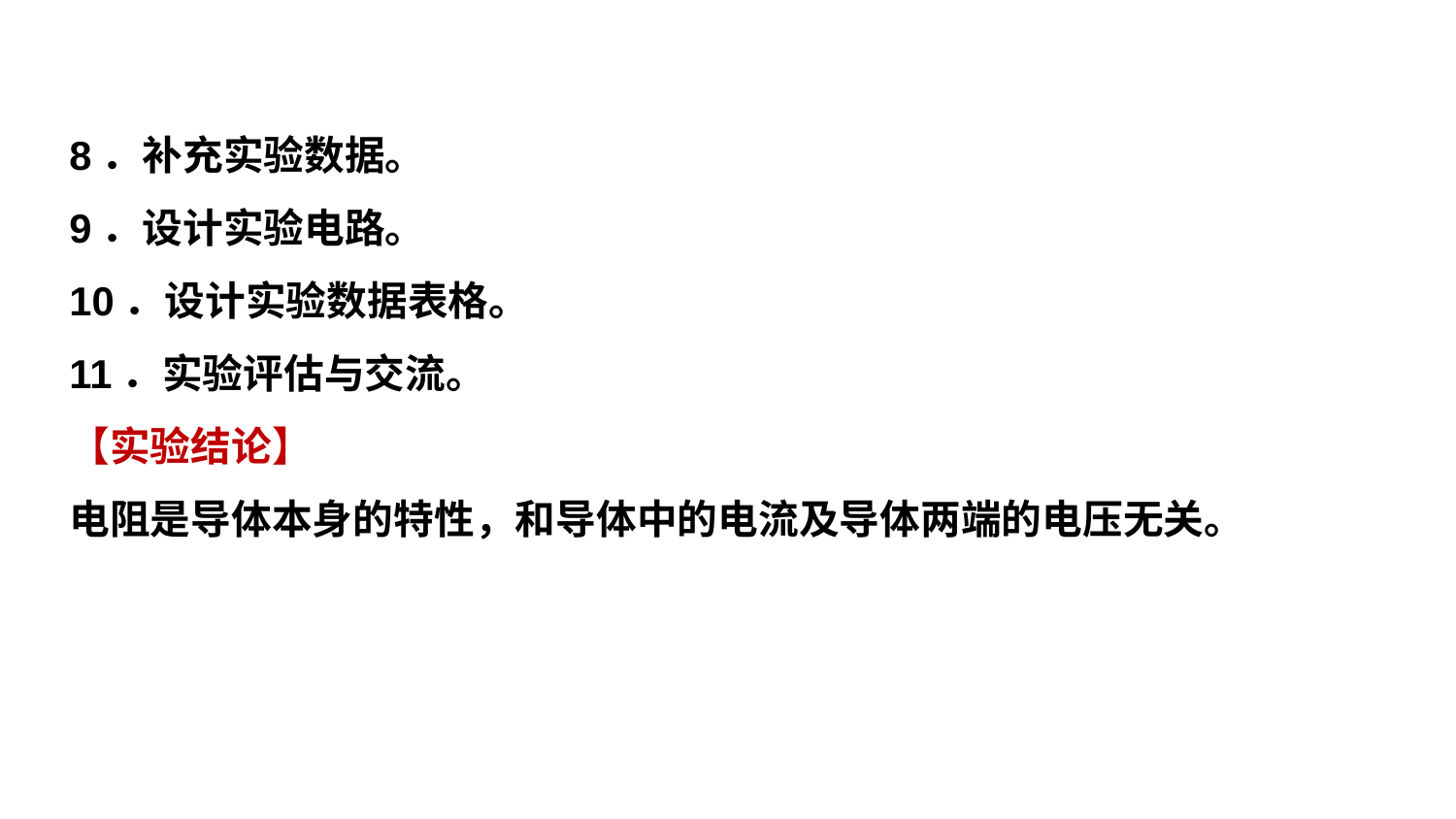

8．补充实验数据。
9．设计实验电路。
10．设计实验数据表格。
11．实验评估与交流。
【实验结论】
电阻是导体本身的特性，和导体中的电流及导体两端的电压无关。